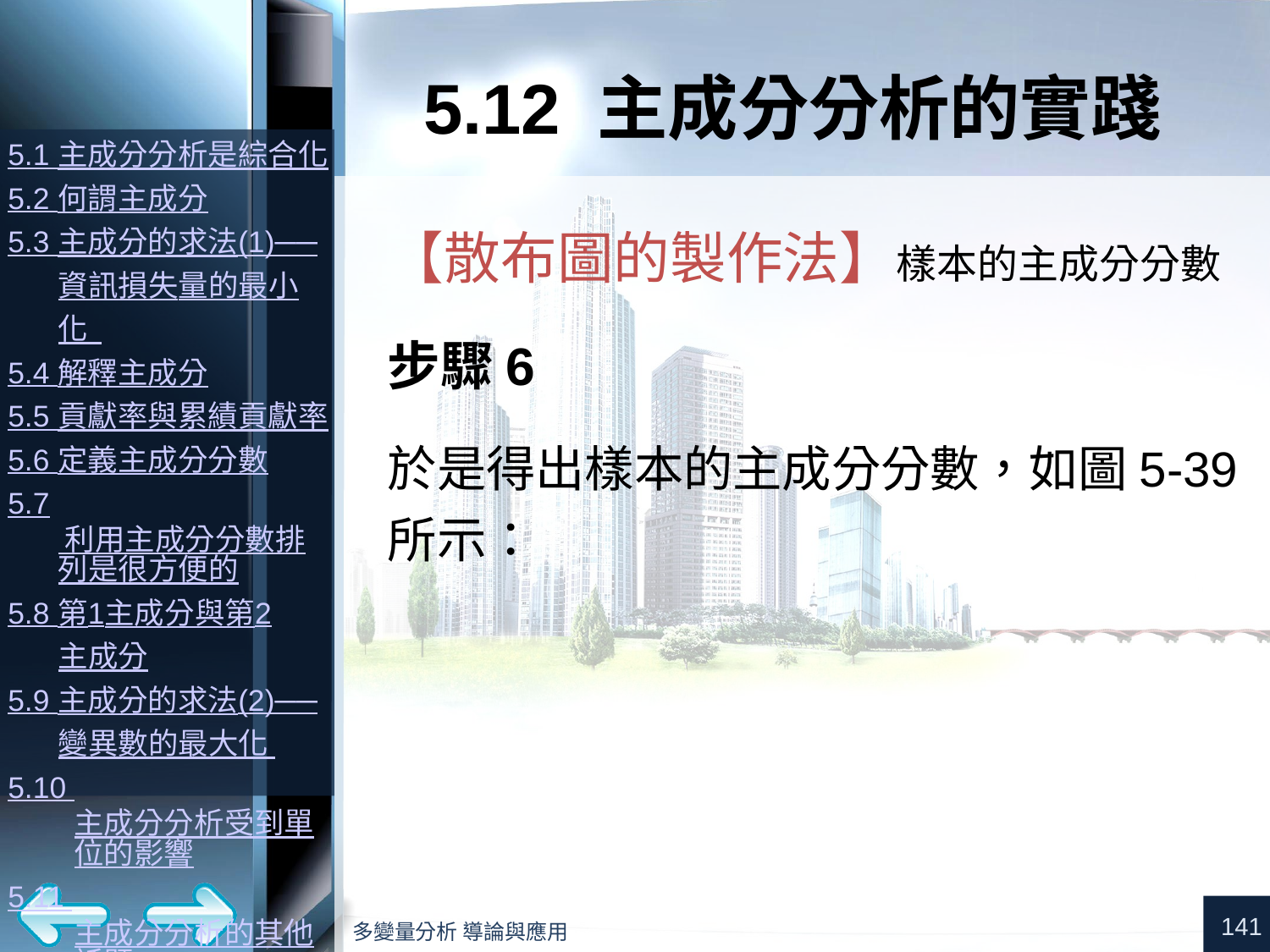

# 5.12 主成分分析的實踐
【散布圖的製作法】樣本的主成分分數

步驟6

於是得出樣本的主成分分數，如圖5-39所示：
141
多變量分析 導論與應用